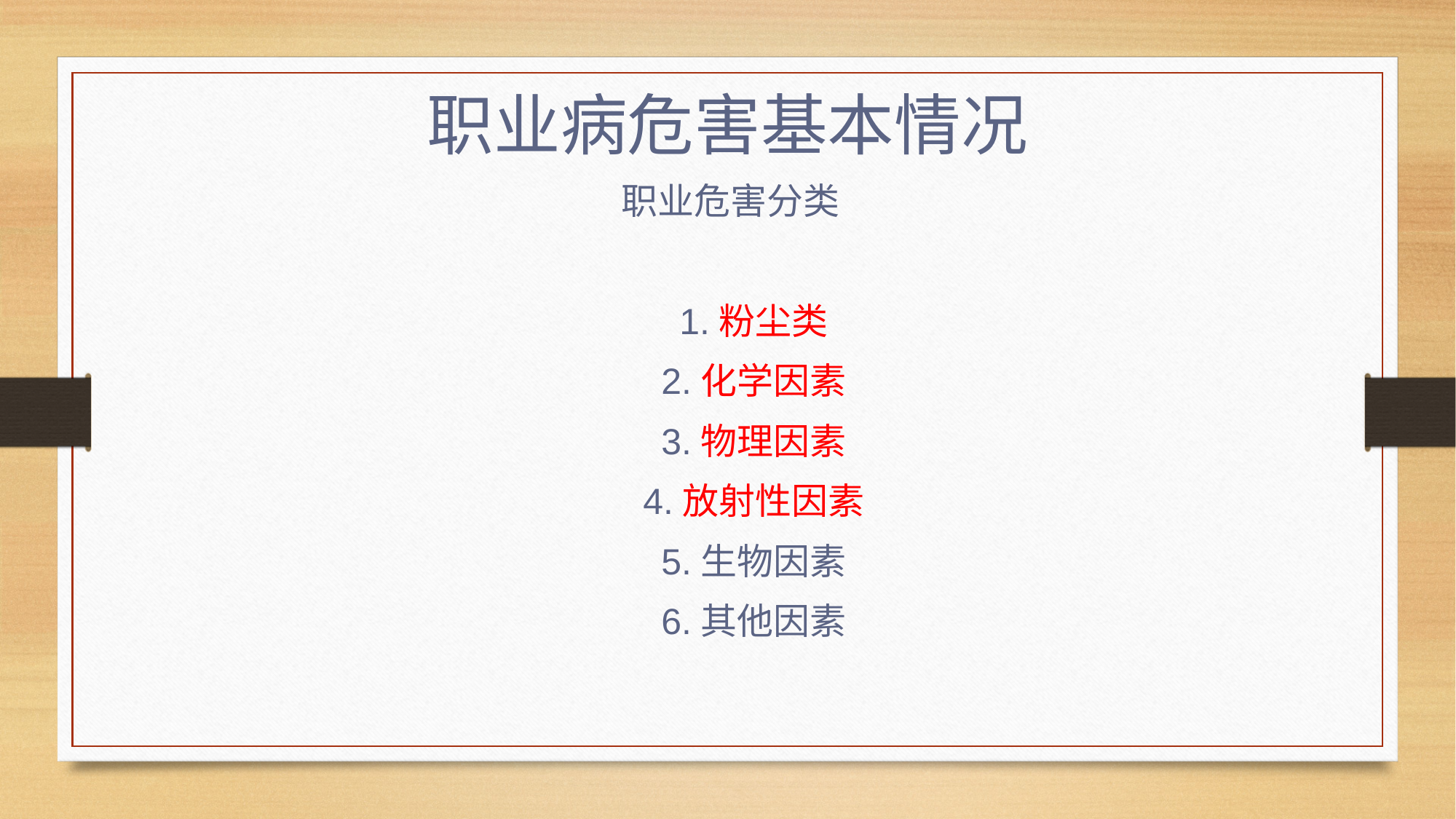

职业病危害基本情况
            职业危害分类

               1.粉尘类
               2.化学因素
               3.物理因素
               4.放射性因素
               5.生物因素
               6.其他因素